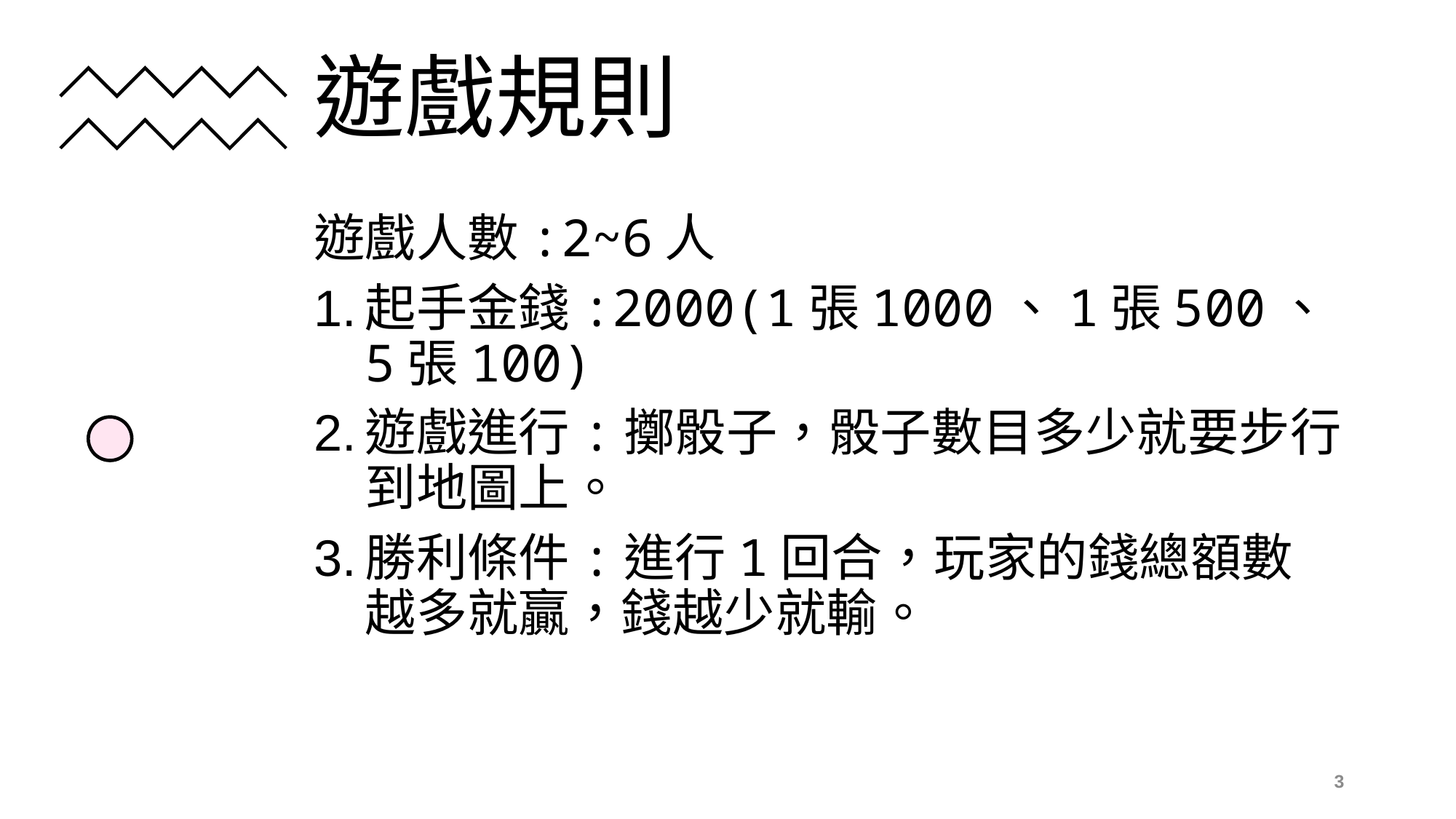

# 遊戲規則
遊戲人數:2~6人
起手金錢:2000(1張1000、1張500、5張100)
遊戲進行:擲骰子，骰子數目多少就要步行到地圖上。
勝利條件:進行1回合，玩家的錢總額數越多就贏，錢越少就輸。

3